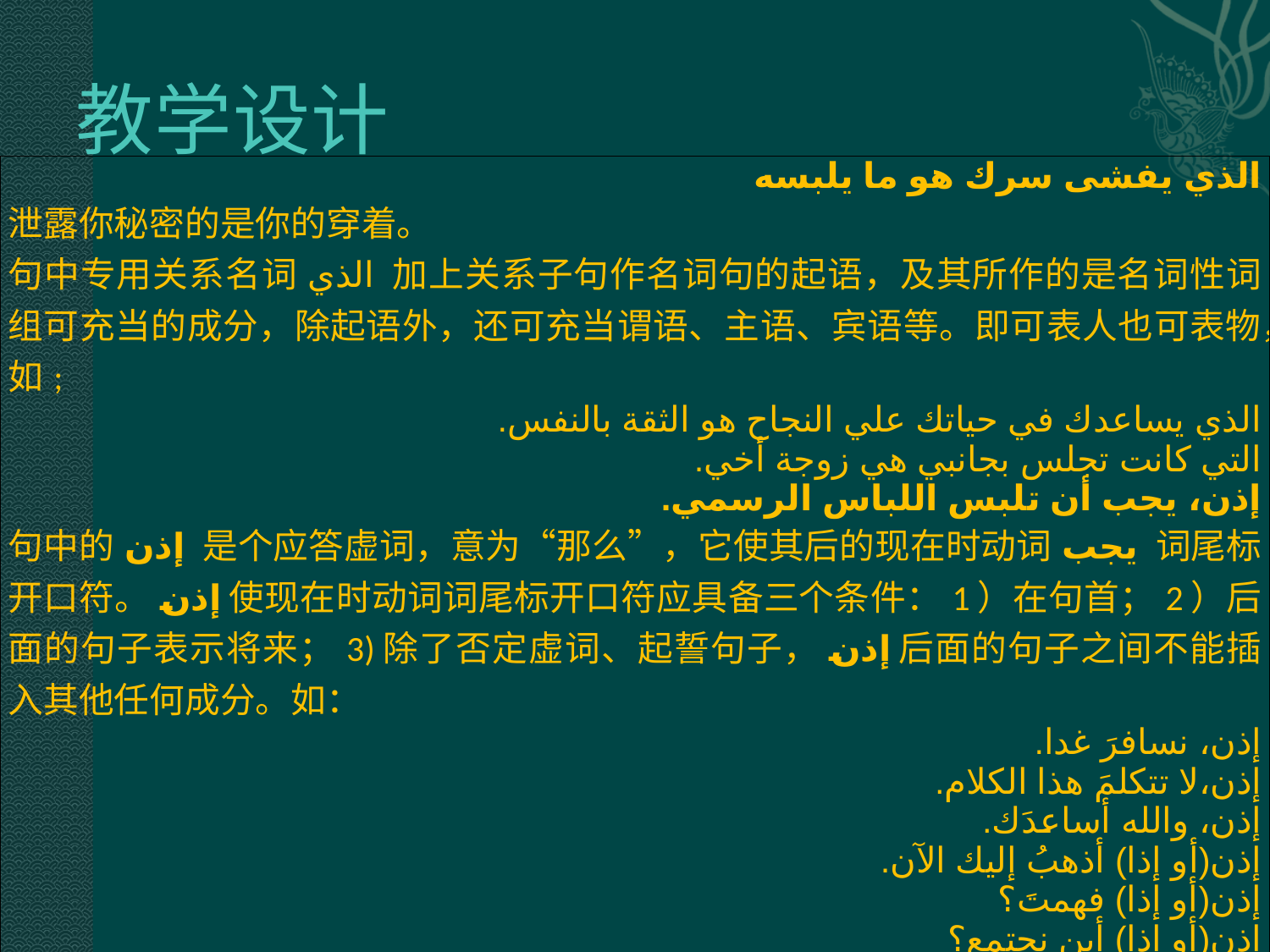

# 教学设计
| الذي يفشى سرك هو ما يلبسه 泄露你秘密的是你的穿着。 句中专用关系名词الذي 加上关系子句作名词句的起语，及其所作的是名词性词组可充当的成分，除起语外，还可充当谓语、主语、宾语等。即可表人也可表物，如; الذي يساعدك في حياتك علي النجاح هو الثقة بالنفس. التي كانت تجلس بجانبي هي زوجة أخي. إذن، يجب أن تلبس اللباس الرسمي. 句中的إذن 是个应答虚词，意为“那么”，它使其后的现在时动词يجب 词尾标开口符。إذن使现在时动词词尾标开口符应具备三个条件：1）在句首；2）后面的句子表示将来；3)除了否定虚词、起誓句子，إذن后面的句子之间不能插入其他任何成分。如： إذن، نسافرَ غدا. إذن،لا تتكلمَ هذا الكلام. إذن، والله أساعدَك. إذن(أو إذا) أذهبُ إليك الآن. إذن(أو إذا) فهمتَ؟ إذن(أو إذا) أين نجتمع؟ |
| --- |